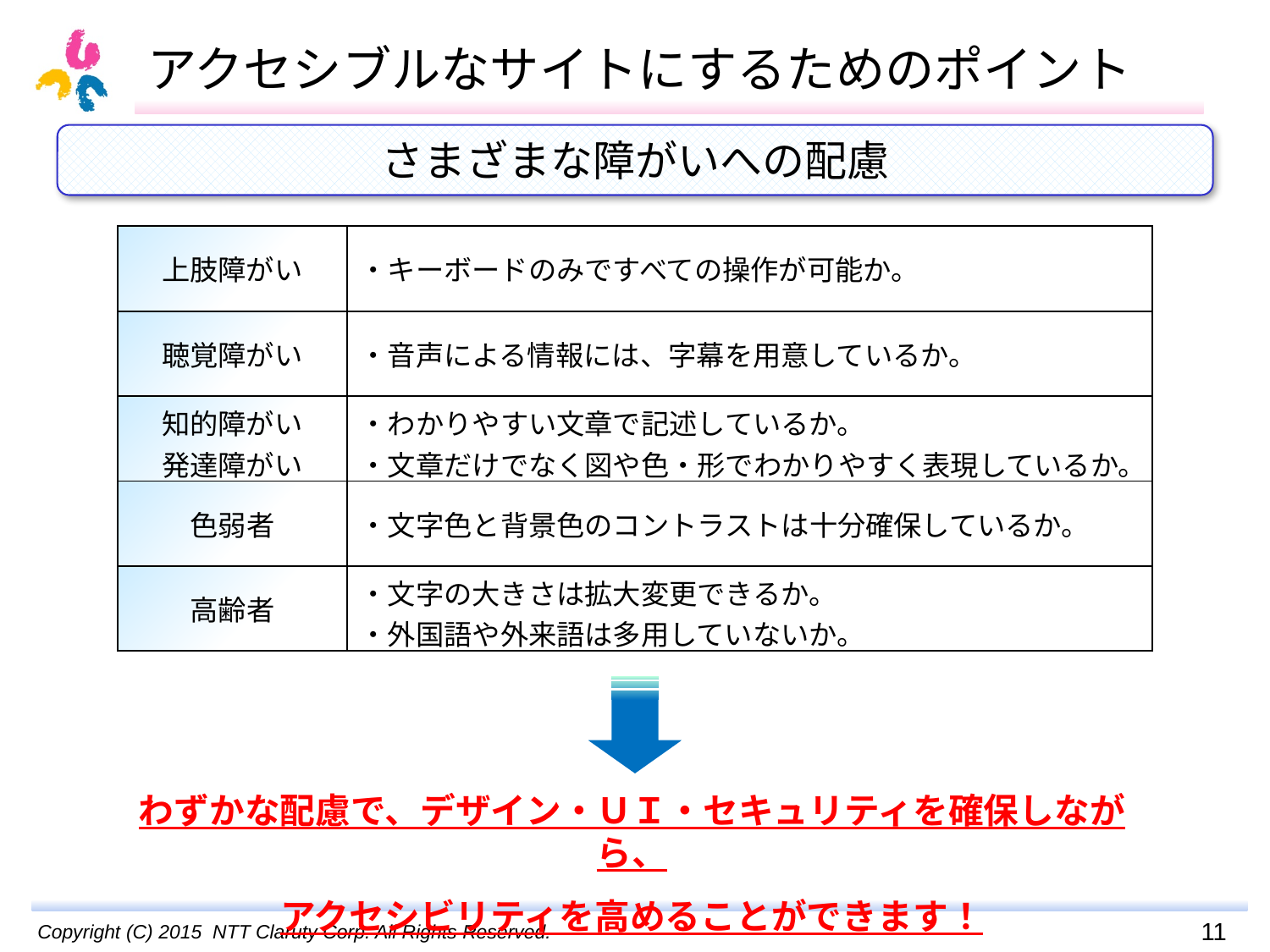

# アクセシブルなサイトにするためのポイント
さまざまな障がいへの配慮
| 上肢障がい | ・キーボードのみですべての操作が可能か。 |
| --- | --- |
| 聴覚障がい | ・音声による情報には、字幕を用意しているか。 |
| 知的障がい 発達障がい | ・わかりやすい文章で記述しているか。 ・文章だけでなく図や色・形でわかりやすく表現しているか。 |
| 色弱者 | ・文字色と背景色のコントラストは十分確保しているか。 |
| 高齢者 | ・文字の大きさは拡大変更できるか。 ・外国語や外来語は多用していないか。 |

わずかな配慮で、デザイン・ＵＩ・セキュリティを確保しながら、
アクセシビリティを高めることができます！